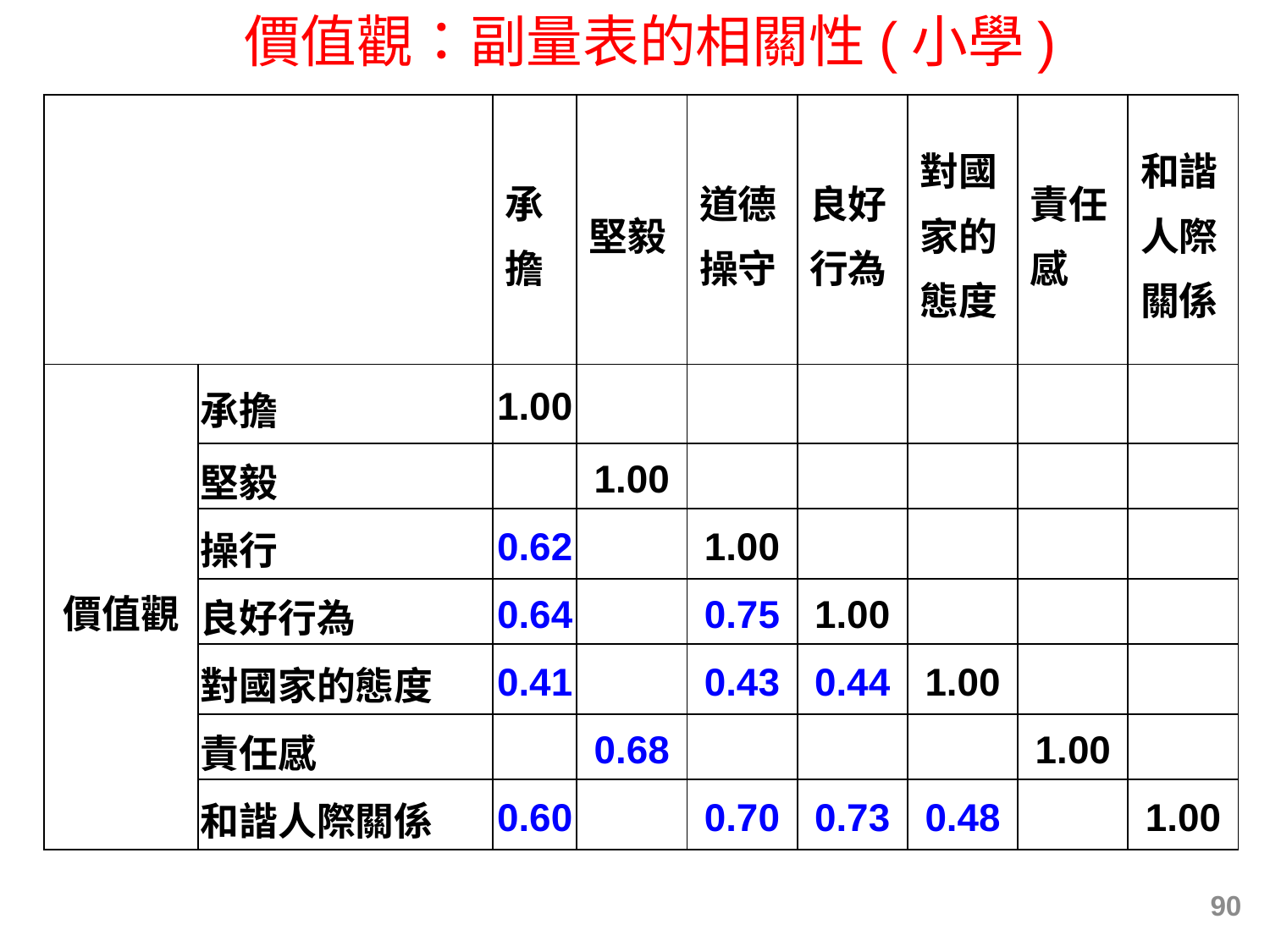

# 價值觀：副量表的相關性(小學)
|  |  | 承擔 | 堅毅 | 道德操守 | 良好行為 | 對國家的態度 | 責任感 | 和諧人際關係 |
| --- | --- | --- | --- | --- | --- | --- | --- | --- |
| 價值觀 | 承擔 | 1.00 |  |  |  |  |  |  |
|  | 堅毅 |  | 1.00 |  |  |  |  |  |
|  | 操行 | 0.62 |  | 1.00 |  |  |  |  |
|  | 良好行為 | 0.64 |  | 0.75 | 1.00 |  |  |  |
|  | 對國家的態度 | 0.41 |  | 0.43 | 0.44 | 1.00 |  |  |
|  | 責任感 |  | 0.68 |  |  |  | 1.00 |  |
|  | 和諧人際關係 | 0.60 |  | 0.70 | 0.73 | 0.48 |  | 1.00 |
90